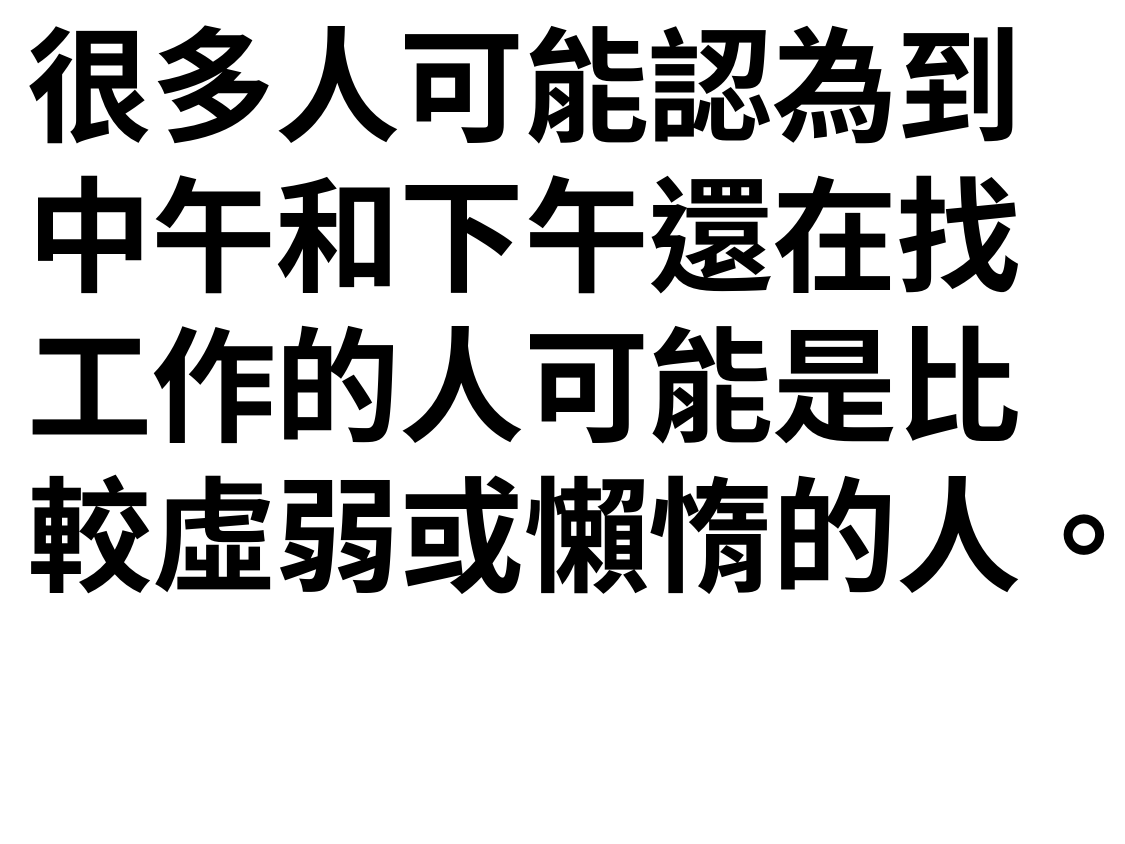

很多人可能認為到中午和下午還在找工作的人可能是比較虛弱或懶惰的人。